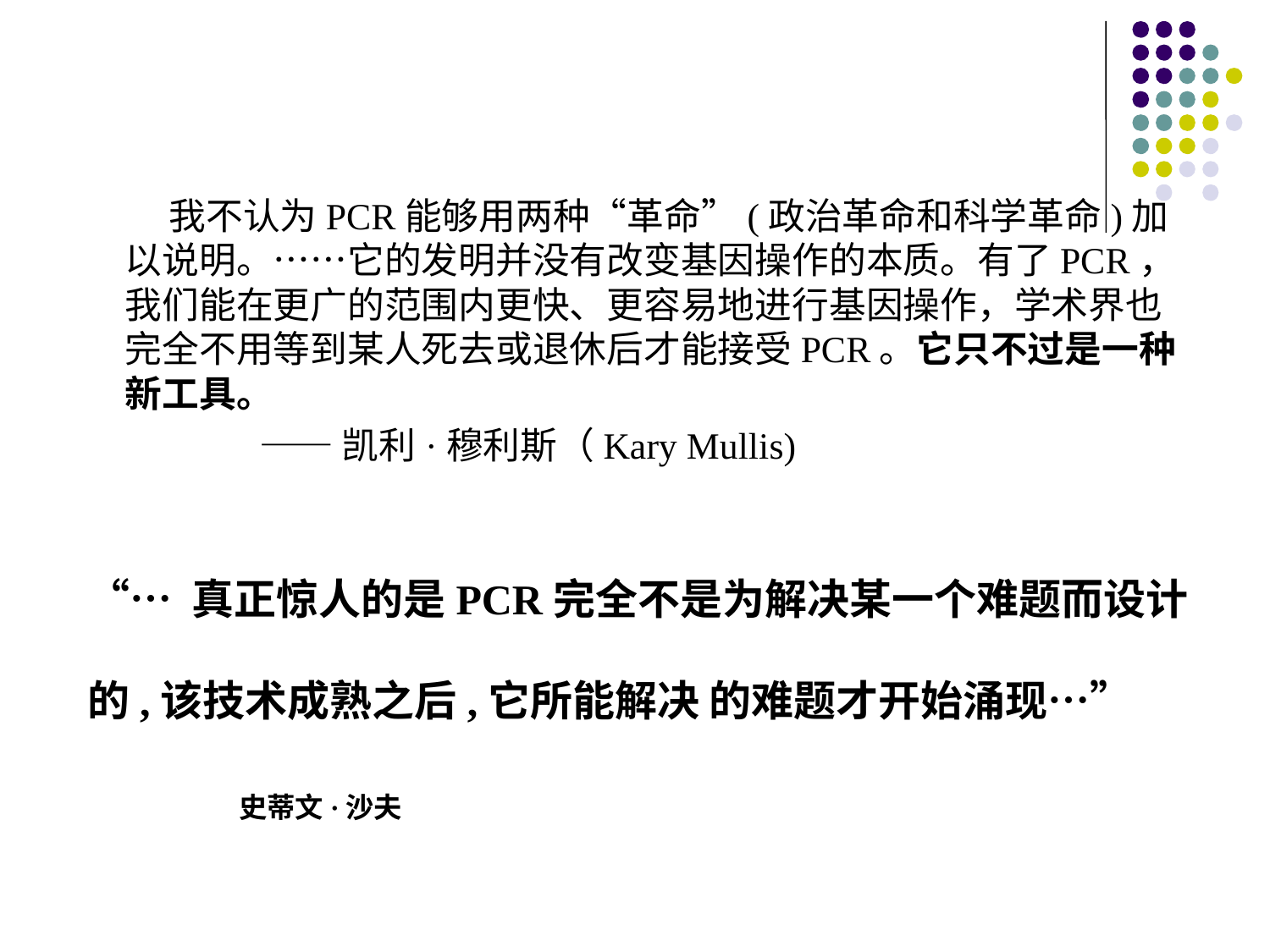

我不认为PCR能够用两种“革命”(政治革命和科学革命)加以说明。……它的发明并没有改变基因操作的本质。有了PCR，我们能在更广的范围内更快、更容易地进行基因操作，学术界也完全不用等到某人死去或退休后才能接受PCR。它只不过是一种新工具。
                      ——凯利·穆利斯（Kary Mullis)
“… 真正惊人的是PCR完全不是为解决某一个难题而设计的,该技术成熟之后,它所能解决 的难题才开始涌现…”
             ­ 史蒂文·沙夫